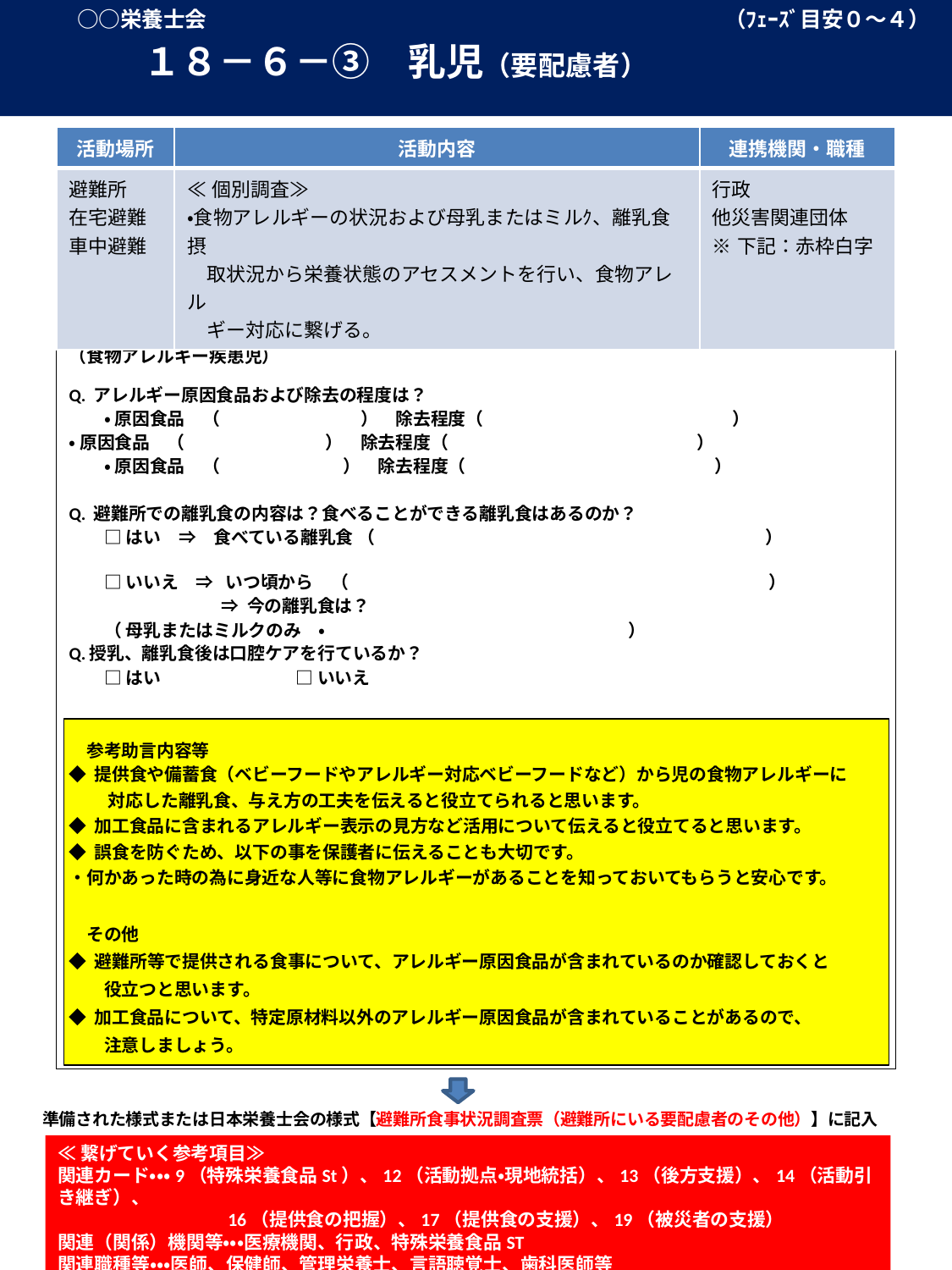

○○栄養士会　　　　　　　　　　　　　　　　　　　　　　　　（ﾌｪｰｽﾞ目安０～４）
　　　１８－６－③　乳児（要配慮者）
| 活動場所 | 活動内容 | 連携機関・職種 |
| --- | --- | --- |
| 避難所 在宅避難 車中避難 | ≪個別調査≫ ・食物アレルギーの状況および母乳またはミルｸ、離乳食摂　 　取状況から栄養状態のアセスメントを行い、食物アレル　　 　ギー対応に繋げる。 | 行政 他災害関連団体 ※下記：赤枠白字 |
個別調査時・・・該当する□に☑して下さい。
（食物アレルギー疾患児）
Q. アレルギー原因食品および除去の程度は？
　　・ 原因食品　（　　　　　　　　）　除去程度（　　　 　　　　 　　　　　　   ）
・ 原因食品　（　　　　　　　　）　除去程度（　 　　　　　　 　　　　　　   ）
　　・ 原因食品　（　　　　　　　）　除去程度（　　　　　　  　　　　　　　   ）

Q. 避難所での離乳食の内容は？食べることができる離乳食はあるのか？
　　□ はい　⇒　食べている離乳食 （　 　　　　　　　　　　　　　　　　　　　　　）
　　□ いいえ　⇒   いつ頃から　（　　　　　　　　　　　　　　　　　　　　　　  　  ）
　　　　 　　　　  ⇒  今の離乳食は？
　　（ 母乳またはミルクのみ　・　　　　　　　　　　　　　　　 　　）
Q.授乳、離乳食後は口腔ケアを行ているか？
　　□ はい　　　　　   　　□ いいえ

　参考助言内容等
◆ 提供食や備蓄食（ベビーフードやアレルギー対応ベビーフードなど）から児の食物アレルギーに
　 　対応した離乳食、与え方の工夫を伝えると役立てられると思います。
◆ 加工食品に含まれるアレルギー表示の見方など活用について伝えると役立てると思います。
◆ 誤食を防ぐため、以下の事を保護者に伝えることも大切です。
・何かあった時の為に身近な人等に食物アレルギーがあることを知っておいてもらうと安心です。

　その他
◆ 避難所等で提供される食事について、アレルギー原因食品が含まれているのか確認しておくと
　　役立つと思います。
◆ 加工食品について、特定原材料以外のアレルギー原因食品が含まれていることがあるので、
　　注意しましょう。

準備された様式または日本栄養士会の様式【避難所食事状況調査票（避難所にいる要配慮者のその他）】に記入
≪繋げていく参考項目≫
関連カード・・・9（特殊栄養食品St）、12（活動拠点・現地統括）、13（後方支援）、14（活動引き継ぎ）、
　　　　　　　　　16（提供食の把握）、17（提供食の支援）、19（被災者の支援）
関連（関係）機関等・・・医療機関、行政、特殊栄養食品ST
関連職種等・・・医師、保健師、管理栄養士、言語聴覚士、歯科医師等
38